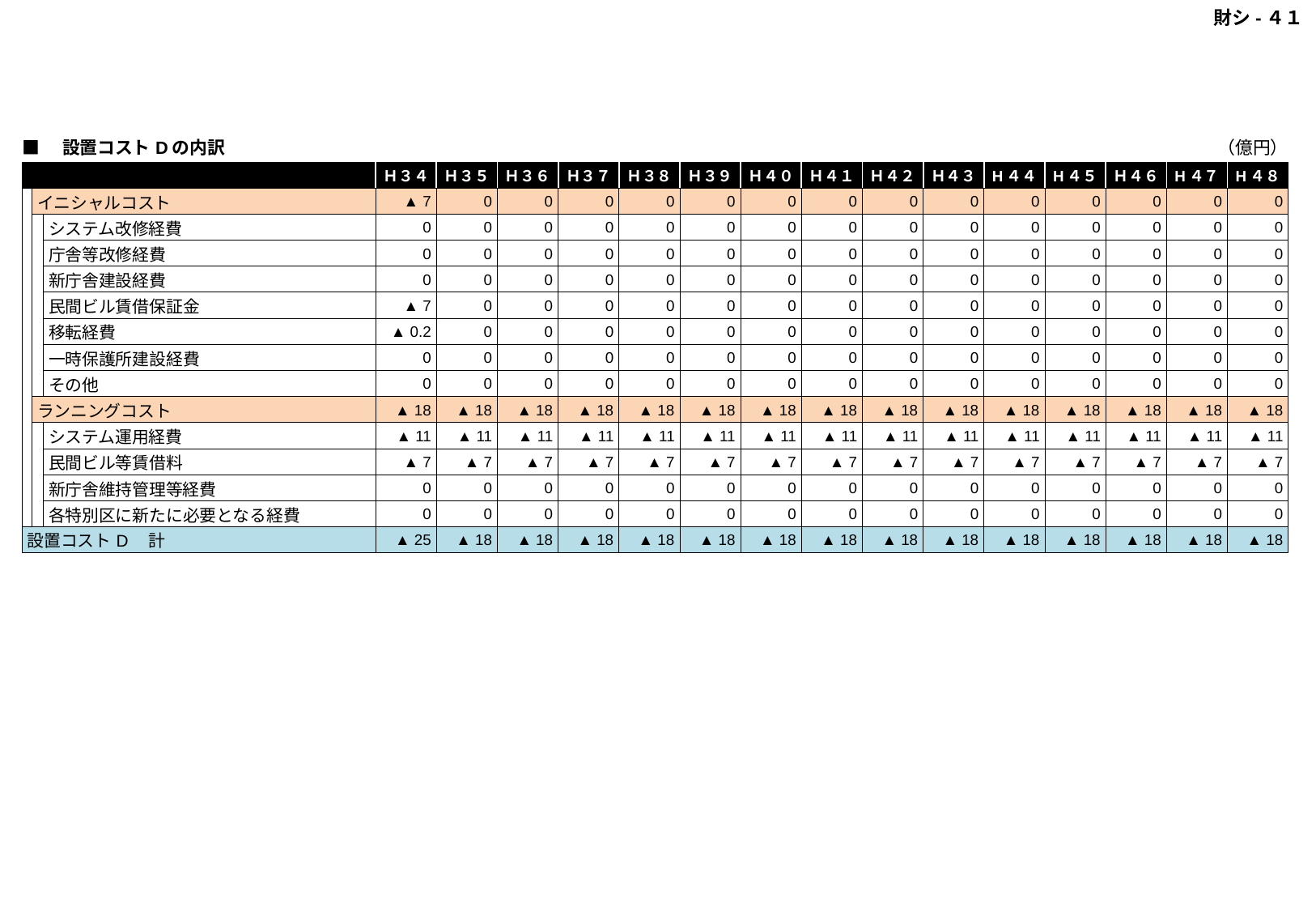

財シ-４１
| ■　設置コストDの内訳 |  |  |  |  |  |  |  |  |  |  |  |  |  |  |  | （億円） |  |
| --- | --- | --- | --- | --- | --- | --- | --- | --- | --- | --- | --- | --- | --- | --- | --- | --- | --- |
|  |  |  | Ｈ３４ | Ｈ３５ | Ｈ３６ | Ｈ３７ | Ｈ３８ | Ｈ３９ | Ｈ４０ | Ｈ４１ | Ｈ４２ | Ｈ４３ | H４４ | H４５ | Ｈ４６ | H４７ | H４８ |
|  | イニシャルコスト |  | ▲ 7 | 0 | 0 | 0 | 0 | 0 | 0 | 0 | 0 | 0 | 0 | 0 | 0 | 0 | 0 |
|  |  | システム改修経費 | 0 | 0 | 0 | 0 | 0 | 0 | 0 | 0 | 0 | 0 | 0 | 0 | 0 | 0 | 0 |
|  |  | 庁舎等改修経費 | 0 | 0 | 0 | 0 | 0 | 0 | 0 | 0 | 0 | 0 | 0 | 0 | 0 | 0 | 0 |
|  |  | 新庁舎建設経費 | 0 | 0 | 0 | 0 | 0 | 0 | 0 | 0 | 0 | 0 | 0 | 0 | 0 | 0 | 0 |
|  |  | 民間ビル賃借保証金 | ▲ 7 | 0 | 0 | 0 | 0 | 0 | 0 | 0 | 0 | 0 | 0 | 0 | 0 | 0 | 0 |
|  |  | 移転経費 | ▲ 0.2 | 0 | 0 | 0 | 0 | 0 | 0 | 0 | 0 | 0 | 0 | 0 | 0 | 0 | 0 |
|  |  | 一時保護所建設経費 | 0 | 0 | 0 | 0 | 0 | 0 | 0 | 0 | 0 | 0 | 0 | 0 | 0 | 0 | 0 |
|  |  | その他 | 0 | 0 | 0 | 0 | 0 | 0 | 0 | 0 | 0 | 0 | 0 | 0 | 0 | 0 | 0 |
|  | ランニングコスト |  | ▲ 18 | ▲ 18 | ▲ 18 | ▲ 18 | ▲ 18 | ▲ 18 | ▲ 18 | ▲ 18 | ▲ 18 | ▲ 18 | ▲ 18 | ▲ 18 | ▲ 18 | ▲ 18 | ▲ 18 |
|  |  | システム運用経費 | ▲ 11 | ▲ 11 | ▲ 11 | ▲ 11 | ▲ 11 | ▲ 11 | ▲ 11 | ▲ 11 | ▲ 11 | ▲ 11 | ▲ 11 | ▲ 11 | ▲ 11 | ▲ 11 | ▲ 11 |
|  |  | 民間ビル等賃借料 | ▲ 7 | ▲ 7 | ▲ 7 | ▲ 7 | ▲ 7 | ▲ 7 | ▲ 7 | ▲ 7 | ▲ 7 | ▲ 7 | ▲ 7 | ▲ 7 | ▲ 7 | ▲ 7 | ▲ 7 |
|  |  | 新庁舎維持管理等経費 | 0 | 0 | 0 | 0 | 0 | 0 | 0 | 0 | 0 | 0 | 0 | 0 | 0 | 0 | 0 |
|  |  | 各特別区に新たに必要となる経費 | 0 | 0 | 0 | 0 | 0 | 0 | 0 | 0 | 0 | 0 | 0 | 0 | 0 | 0 | 0 |
| 設置コストD　計 |  |  | ▲ 25 | ▲ 18 | ▲ 18 | ▲ 18 | ▲ 18 | ▲ 18 | ▲ 18 | ▲ 18 | ▲ 18 | ▲ 18 | ▲ 18 | ▲ 18 | ▲ 18 | ▲ 18 | ▲ 18 |